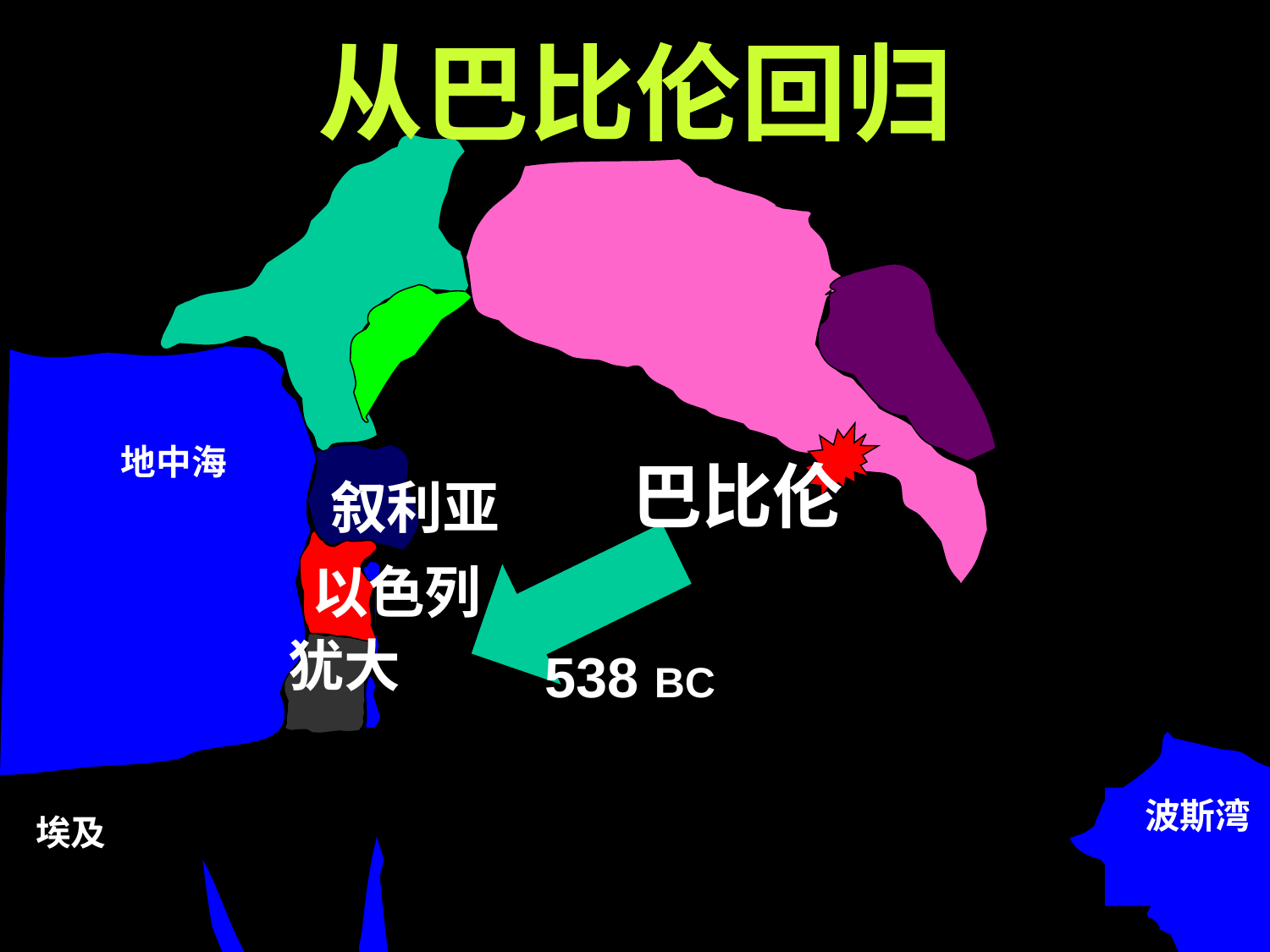

从巴比伦回归

地中海

巴比伦
叙利亚

以色列

犹大

538 BC

波斯湾
埃及